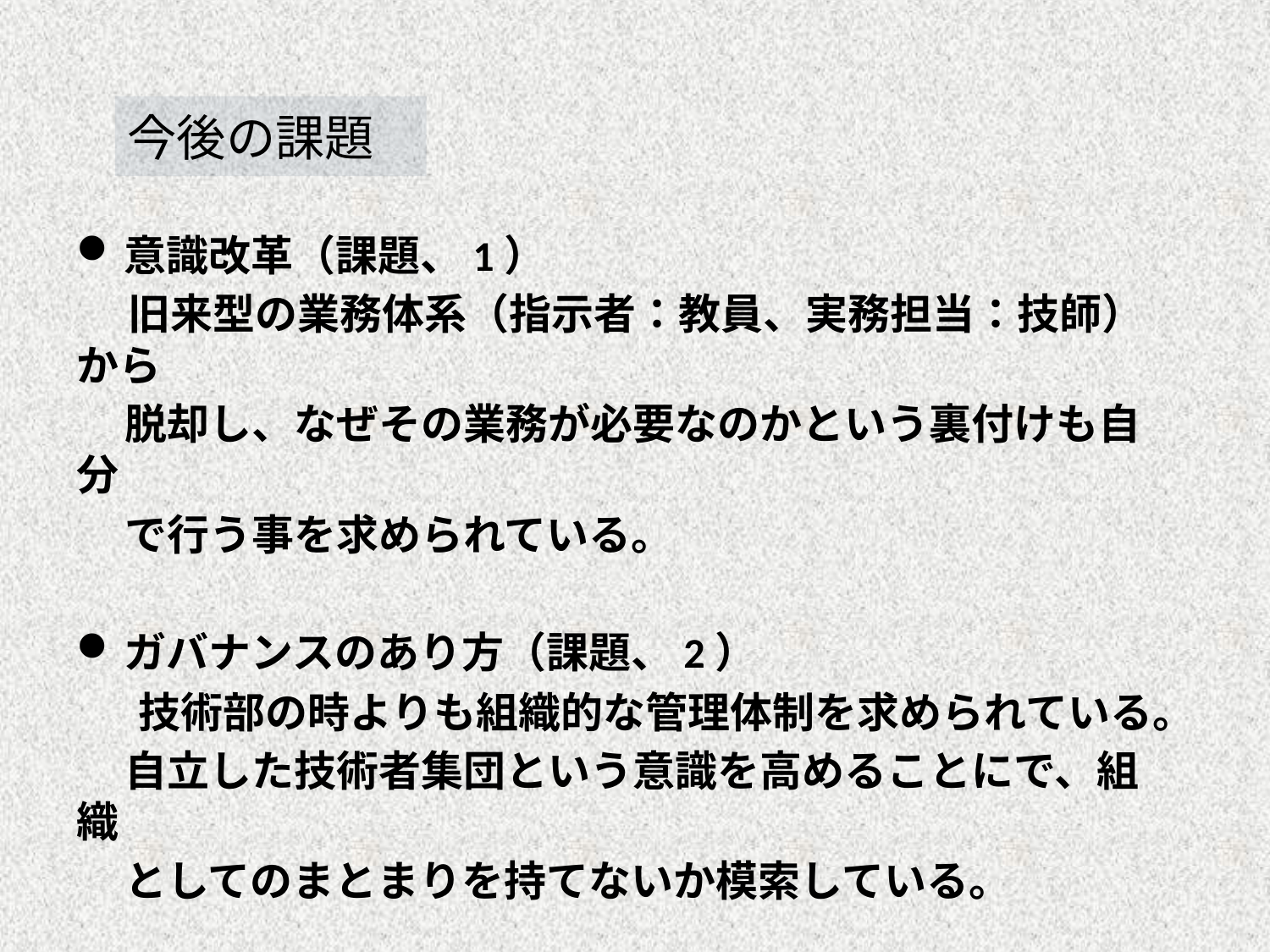

# 今後の課題
意識改革（課題、1）
　 旧来型の業務体系（指示者：教員、実務担当：技師）から
    脱却し、なぜその業務が必要なのかという裏付けも自分
    で行う事を求められている。

ガバナンスのあり方（課題、2）
 　技術部の時よりも組織的な管理体制を求められている。
    自立した技術者集団という意識を高めることにで、組織
    としてのまとまりを持てないか模索している。